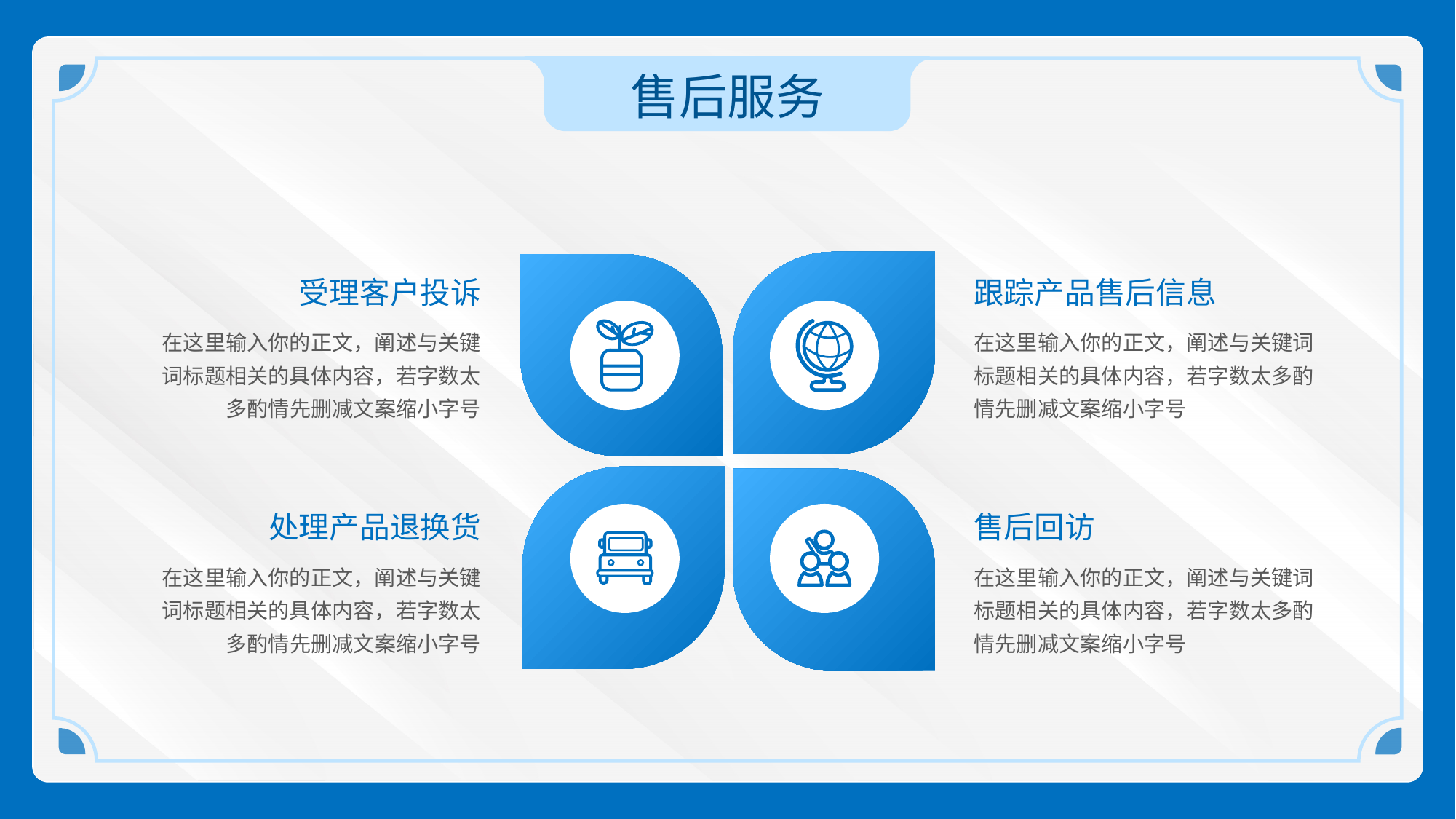

售后服务

受理客户投诉
跟踪产品售后信息

在这里输入你的正文，阐述与关键词标题相关的具体内容，若字数太多酌情先删减文案缩小字号
在这里输入你的正文，阐述与关键词标题相关的具体内容，若字数太多酌情先删减文案缩小字号

处理产品退换货
售后回访

在这里输入你的正文，阐述与关键词标题相关的具体内容，若字数太多酌情先删减文案缩小字号
在这里输入你的正文，阐述与关键词标题相关的具体内容，若字数太多酌情先删减文案缩小字号